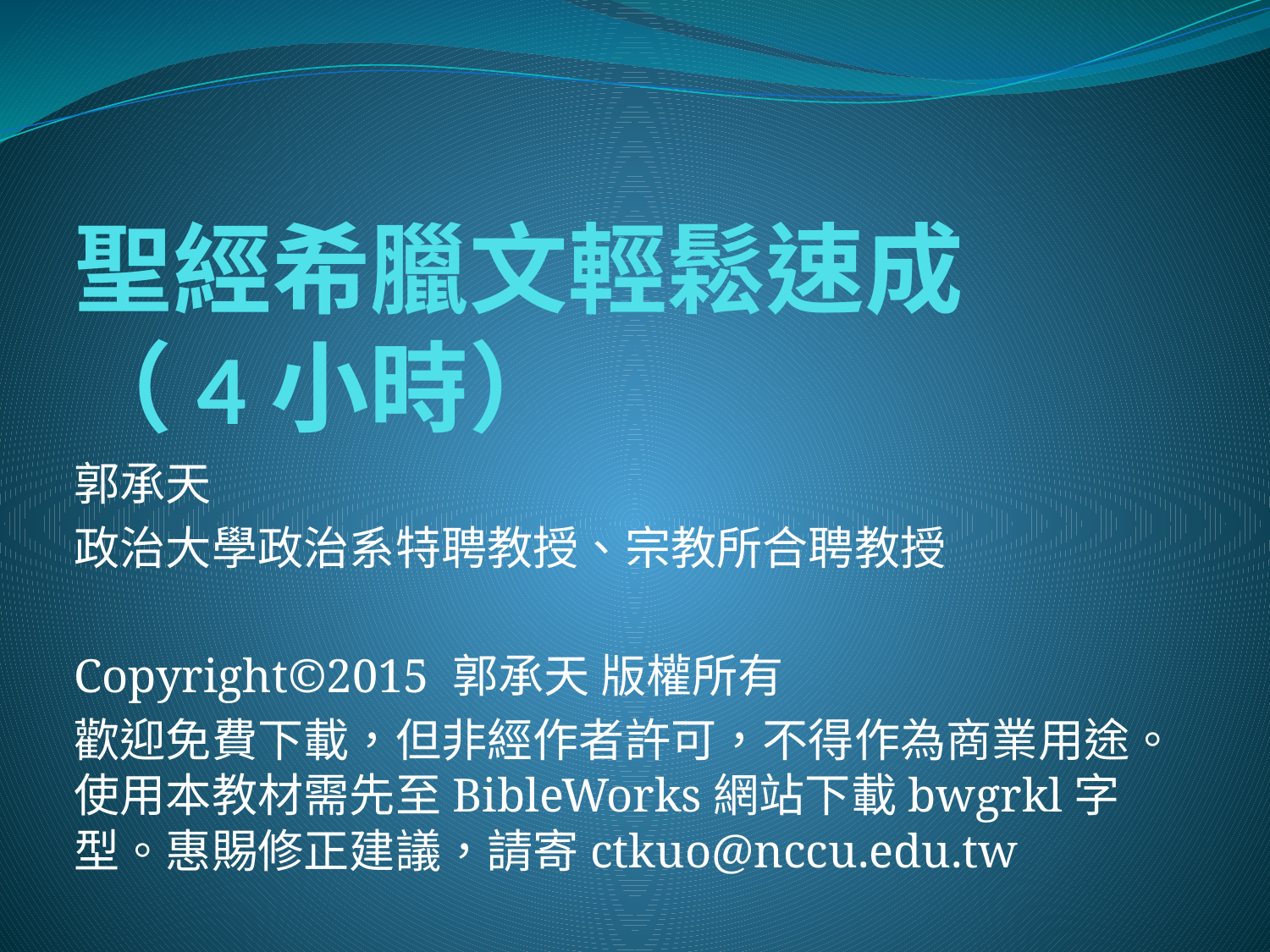

# 聖經希臘文輕鬆速成 （4小時）
郭承天
政治大學政治系特聘教授、宗教所合聘教授

Copyright©2015 郭承天 版權所有
歡迎免費下載，但非經作者許可，不得作為商業用途。使用本教材需先至BibleWorks網站下載bwgrkl字型。惠賜修正建議，請寄ctkuo@nccu.edu.tw